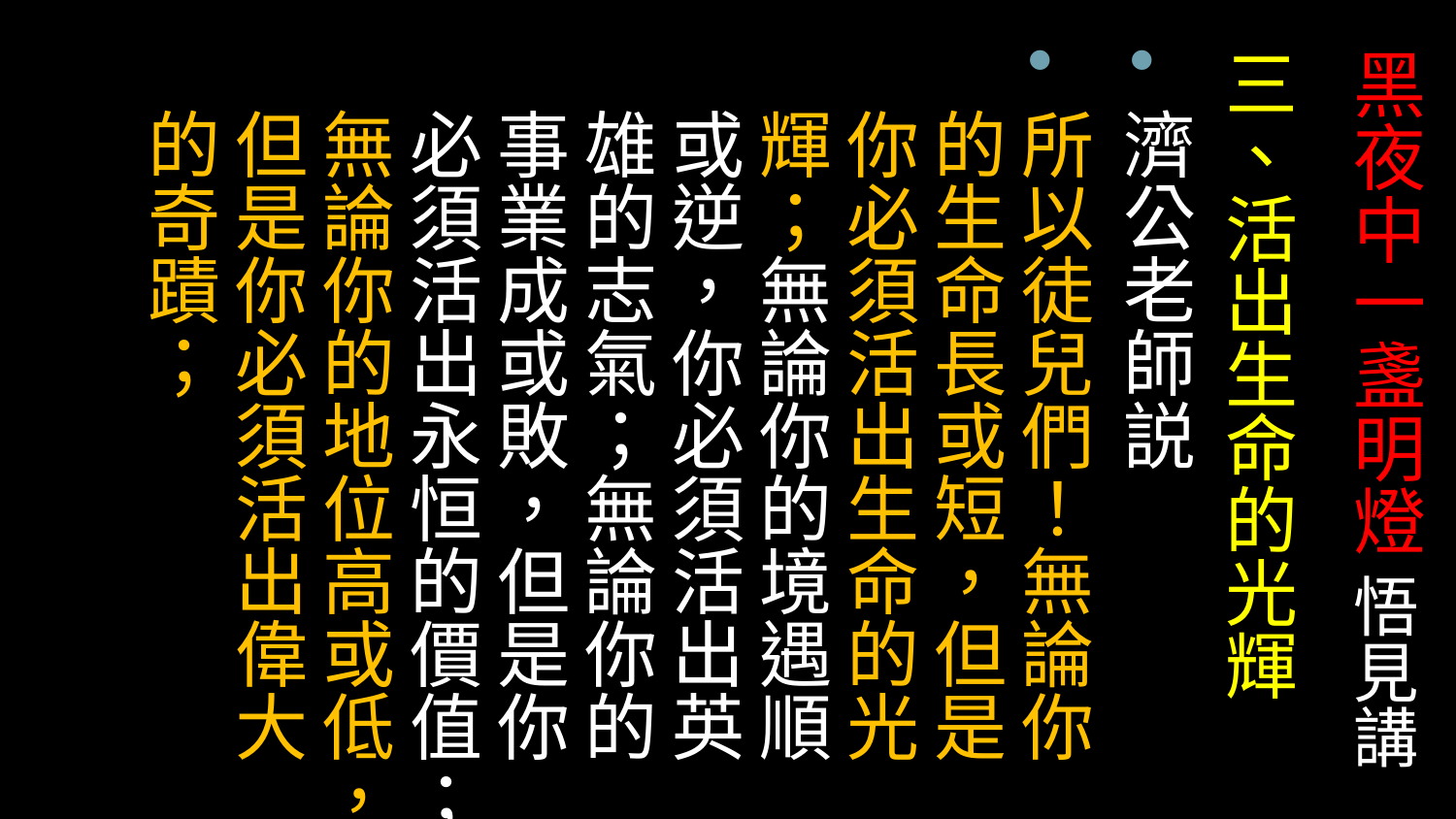

# 黑夜中一盞明燈 悟見講
三、活出生命的光輝
濟公老師説
所以徒兒們！無論你的生命長或短，但是你必須活出生命的光輝；無論你的境遇順或逆，你必須活出英雄的志氣；無論你的事業成或敗，但是你必須活出永恒的價值；無論你的地位高或低，但是你必須活出偉大的奇蹟；